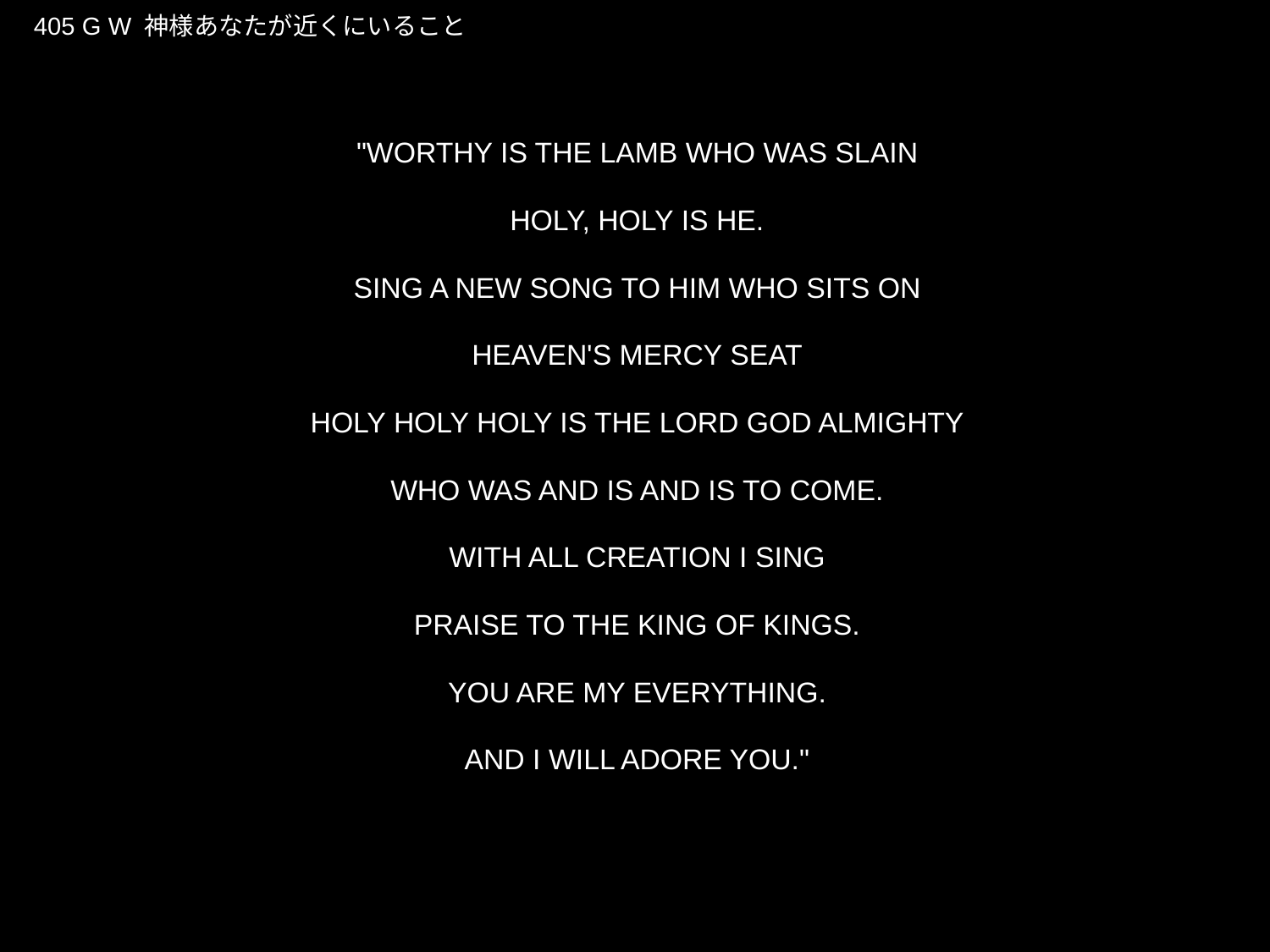

ほむべきこひつじせいなるしゅ
★W
405 G W 神様あなたが近くにいること
★４
"WORTHY IS THE LAMB WHO WAS SLAIN
HOLY, HOLY IS HE.
SING A NEW SONG TO HIM WHO SITS ON
HEAVEN'S MERCY SEAT
HOLY HOLY HOLY IS THE LORD GOD ALMIGHTY
WHO WAS AND IS AND IS TO COME.
WITH ALL CREATION I SING
PRAISE TO THE KING OF KINGS.
YOU ARE MY EVERYTHING.
AND I WILL ADORE YOU."